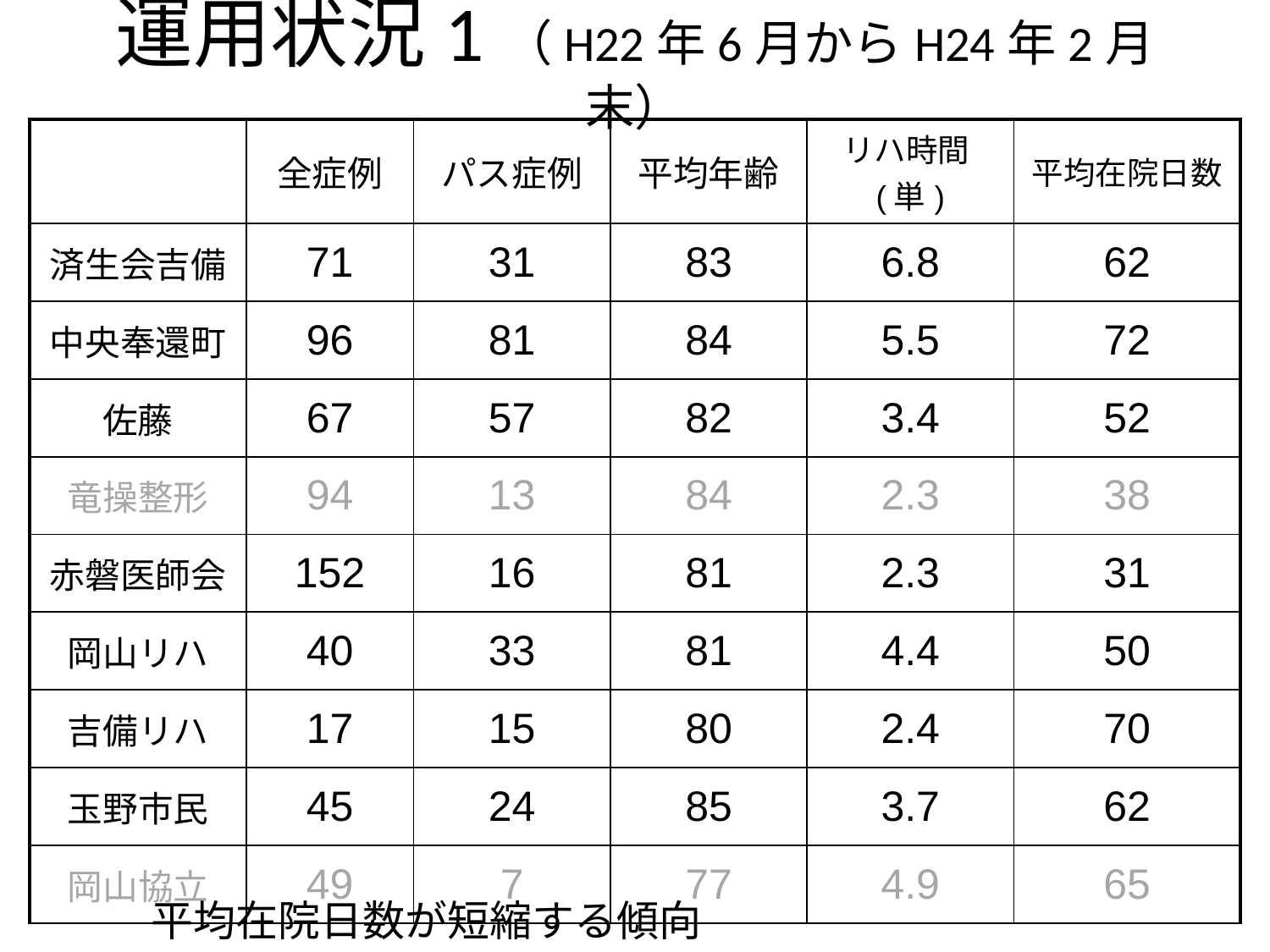

# 運用状況1（H22年6月からH24年2月末）
|  | 全症例 | パス症例 | 平均年齢 | リハ時間(単) | 平均在院日数 |
| --- | --- | --- | --- | --- | --- |
| 済生会吉備 | 71 | 31 | 83 | 6.8 | 62 |
| 中央奉還町 | 96 | 81 | 84 | 5.5 | 72 |
| 佐藤 | 67 | 57 | 82 | 3.4 | 52 |
| 竜操整形 | 94 | 13 | 84 | 2.3 | 38 |
| 赤磐医師会 | 152 | 16 | 81 | 2.3 | 31 |
| 岡山リハ | 40 | 33 | 81 | 4.4 | 50 |
| 吉備リハ | 17 | 15 | 80 | 2.4 | 70 |
| 玉野市民 | 45 | 24 | 85 | 3.7 | 62 |
| 岡山協立 | 49 | 7 | 77 | 4.9 | 65 |
平均在院日数が短縮する傾向